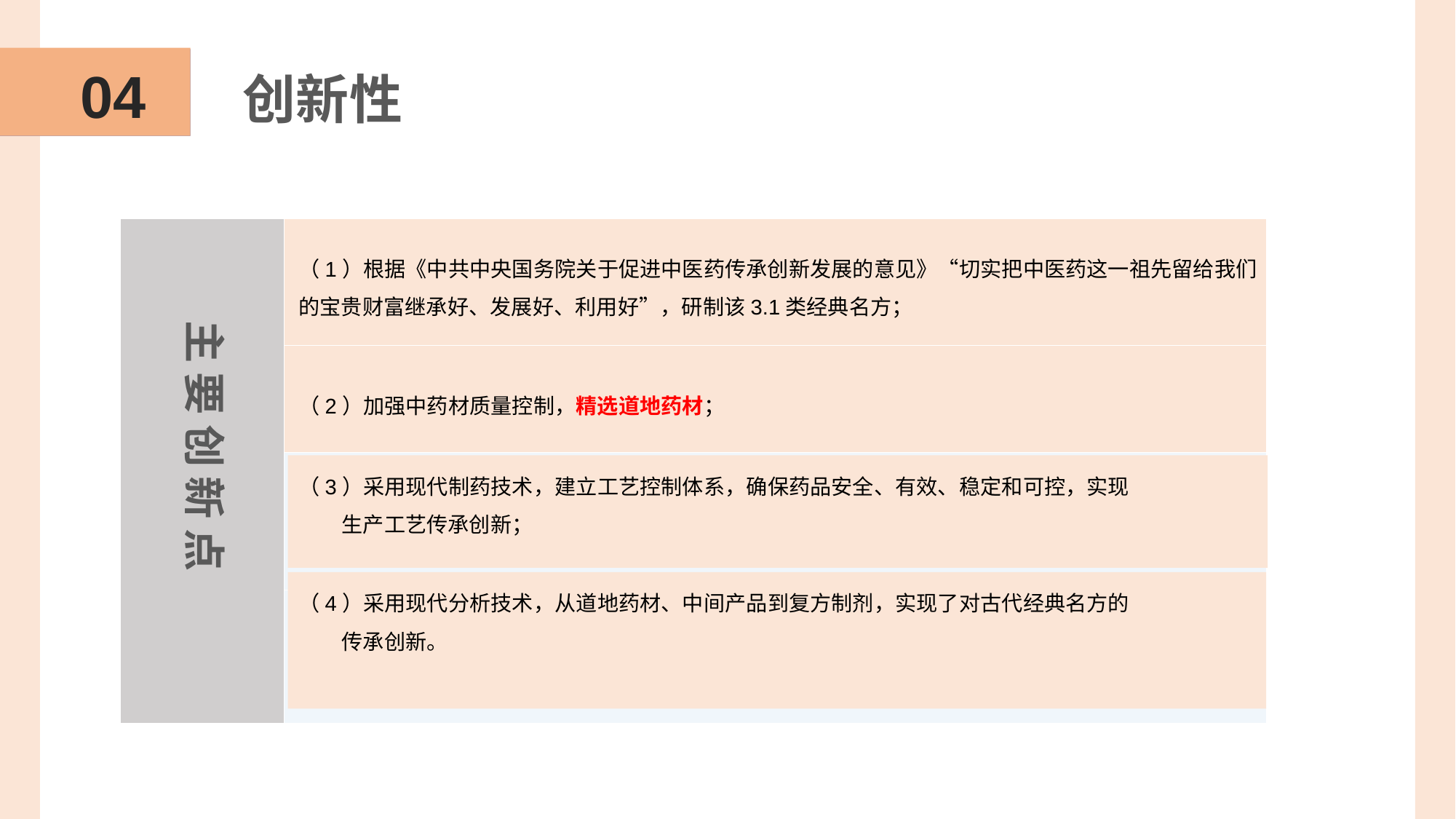

04    创新性

04

|  |  |
| --- | --- |
|  |  |
|  |  |
|  |  |
（1）根据《中共中央国务院关于促进中医药传承创新发展的意见》“切实把中医药这一祖先留给我们的宝贵财富继承好、发展好、利用好”，研制该3.1类经典名方；
主 要 创 新 点
（2）加强中药材质量控制，精选道地药材；
（3）采用现代制药技术，建立工艺控制体系，确保药品安全、有效、稳定和可控，实现
        生产工艺传承创新；

（4）采用现代分析技术，从道地药材、中间产品到复方制剂，实现了对古代经典名方的
        传承创新。